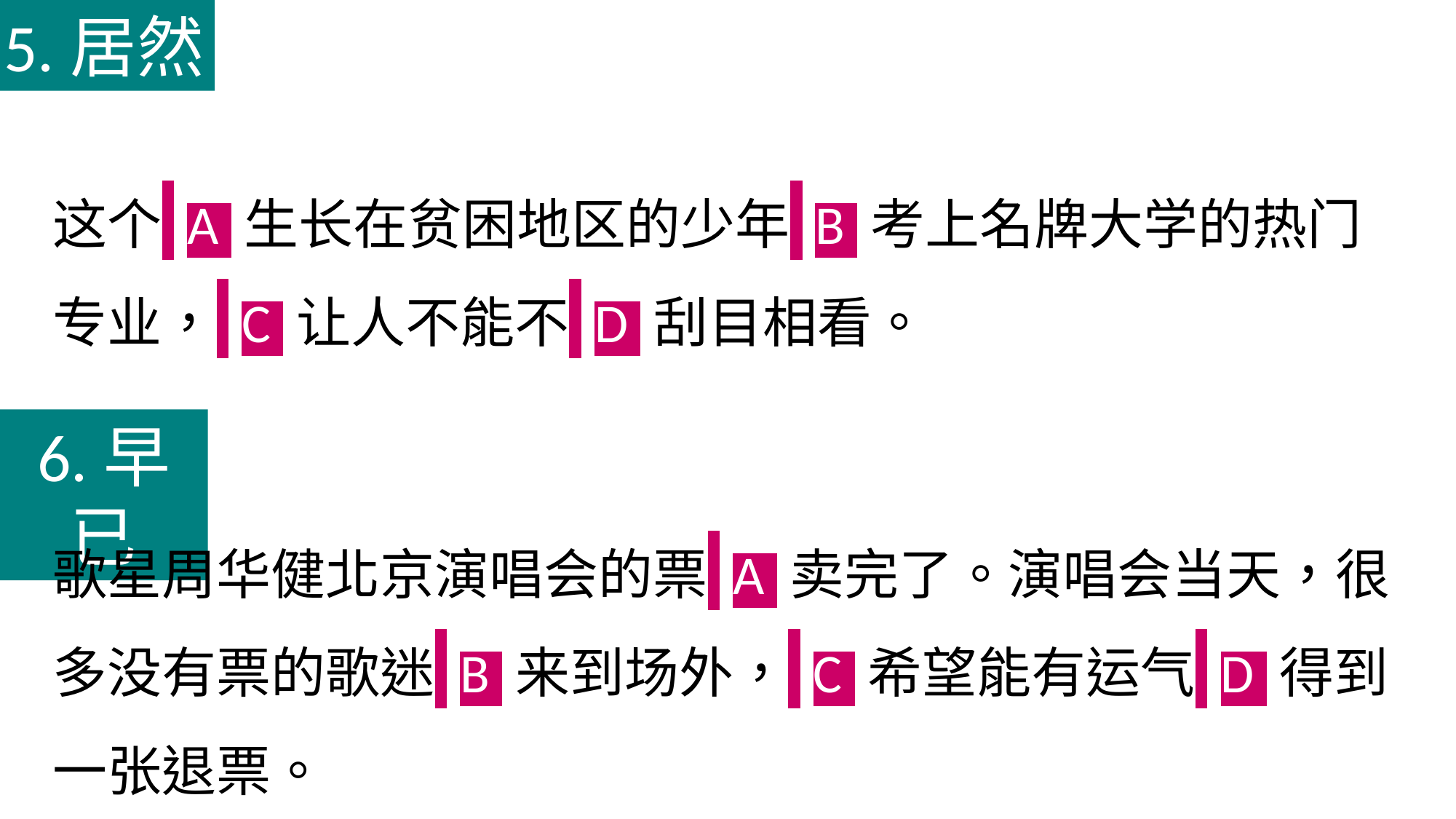

5.居然
这个 A 生长在贫困地区的少年 B 考上名牌大学的热门专业， C 让人不能不 D 刮目相看。
6.早已
歌星周华健北京演唱会的票 A 卖完了。演唱会当天，很多没有票的歌迷 B 来到场外， C 希望能有运气 D 得到一张退票。